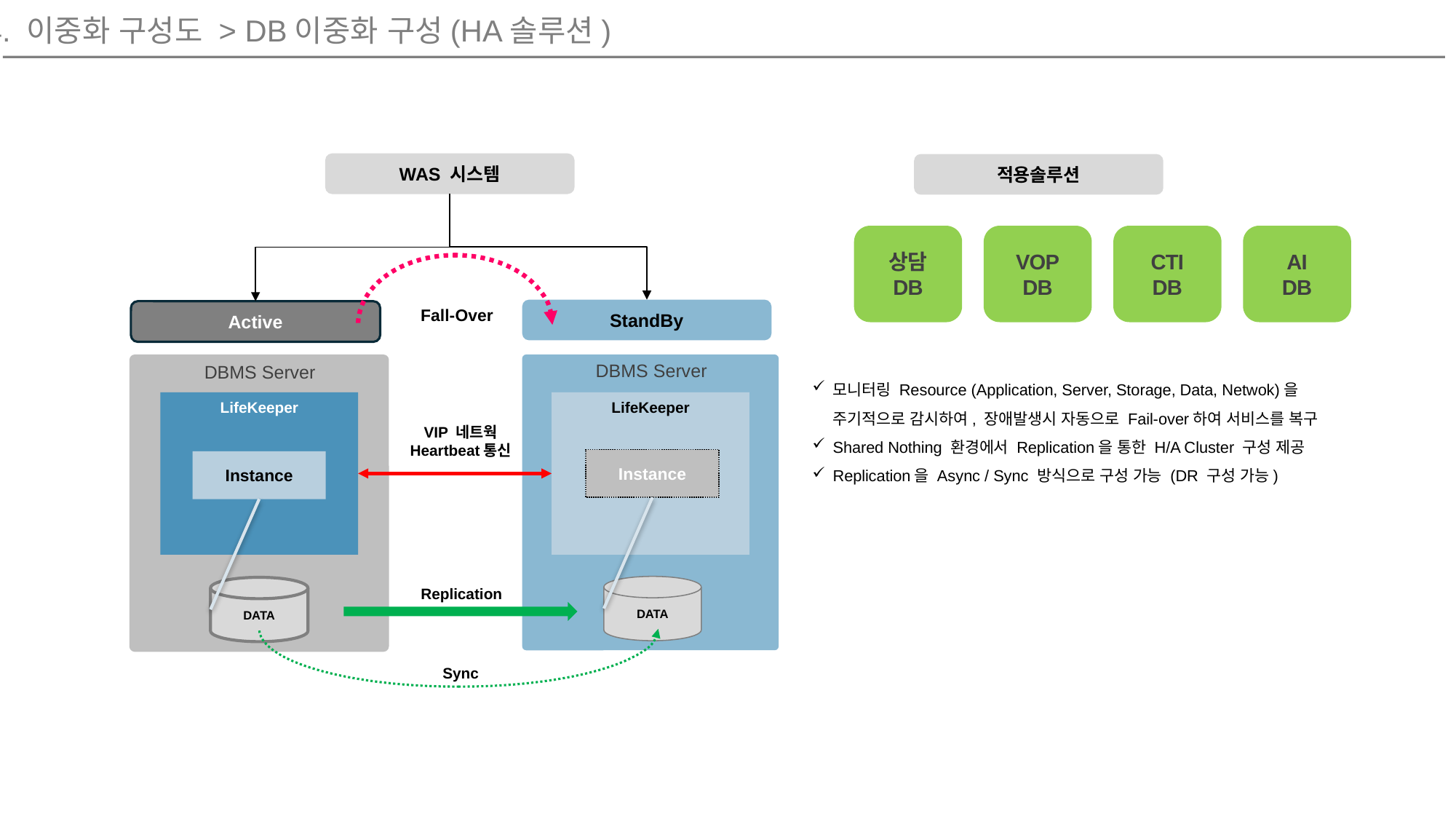

4. 이중화 구성도 > DB이중화 구성(HA솔루션)
WAS 시스템
적용솔루션
상담
DB
VOP
DB
CTI
DB
AI
DB

Fall-Over
StandBy
Active
DBMS Server
DBMS Server
모니터링 Resource (Application, Server, Storage, Data, Netwok)을 주기적으로 감시하여, 장애발생시 자동으로 Fail-over하여 서비스를 복구
Shared Nothing 환경에서 Replication을 통한 H/A Cluster 구성 제공
Replication을 Async / Sync 방식으로 구성 가능 (DR 구성 가능)
LifeKeeper
LifeKeeper
VIP 네트웍
Heartbeat통신
Instance
Instance

DATA
DATA
Replication

Sync